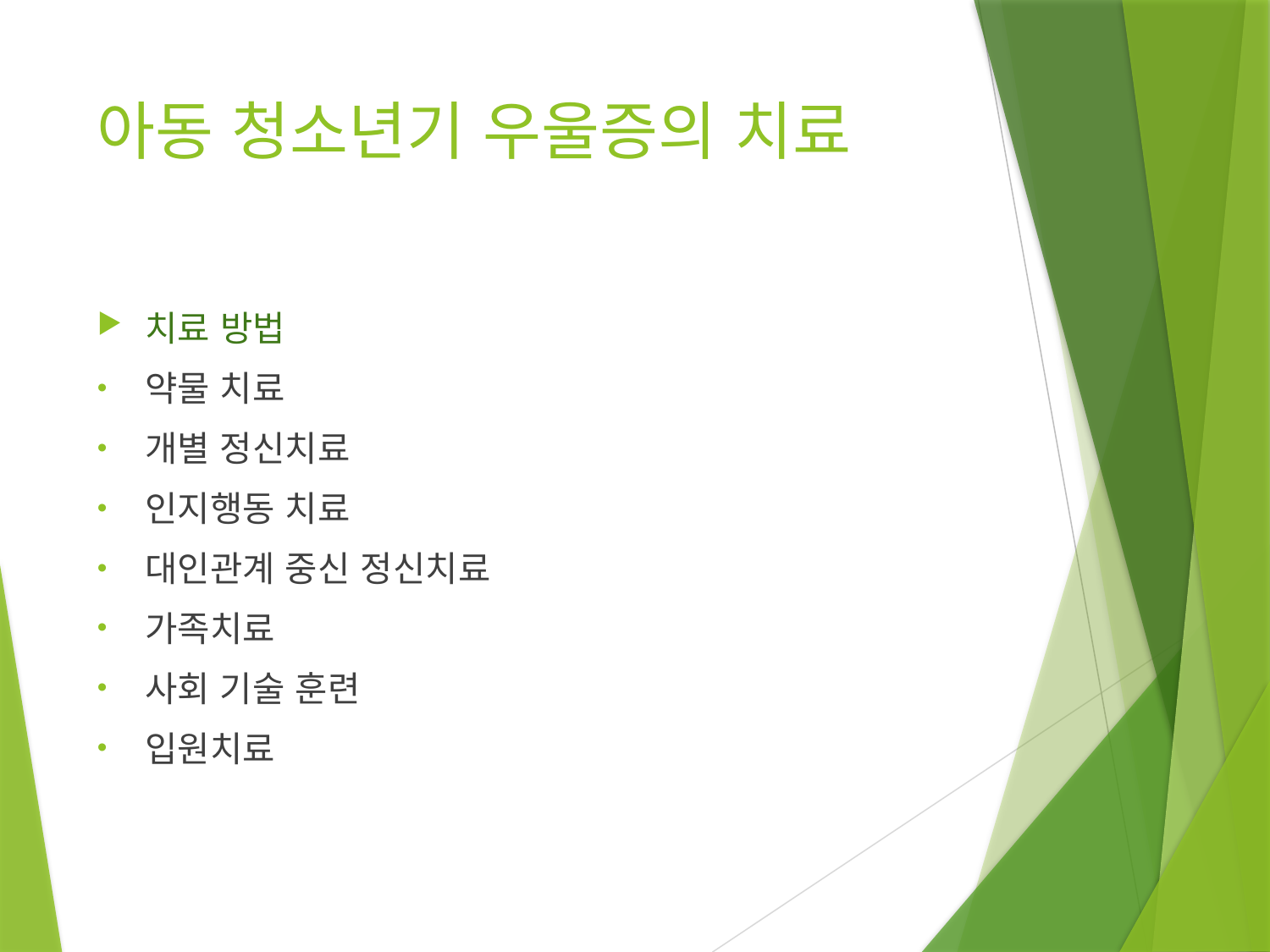

# 아동 청소년기 우울증의 치료
치료 방법
약물 치료
개별 정신치료
인지행동 치료
대인관계 중신 정신치료
가족치료
사회 기술 훈련
입원치료